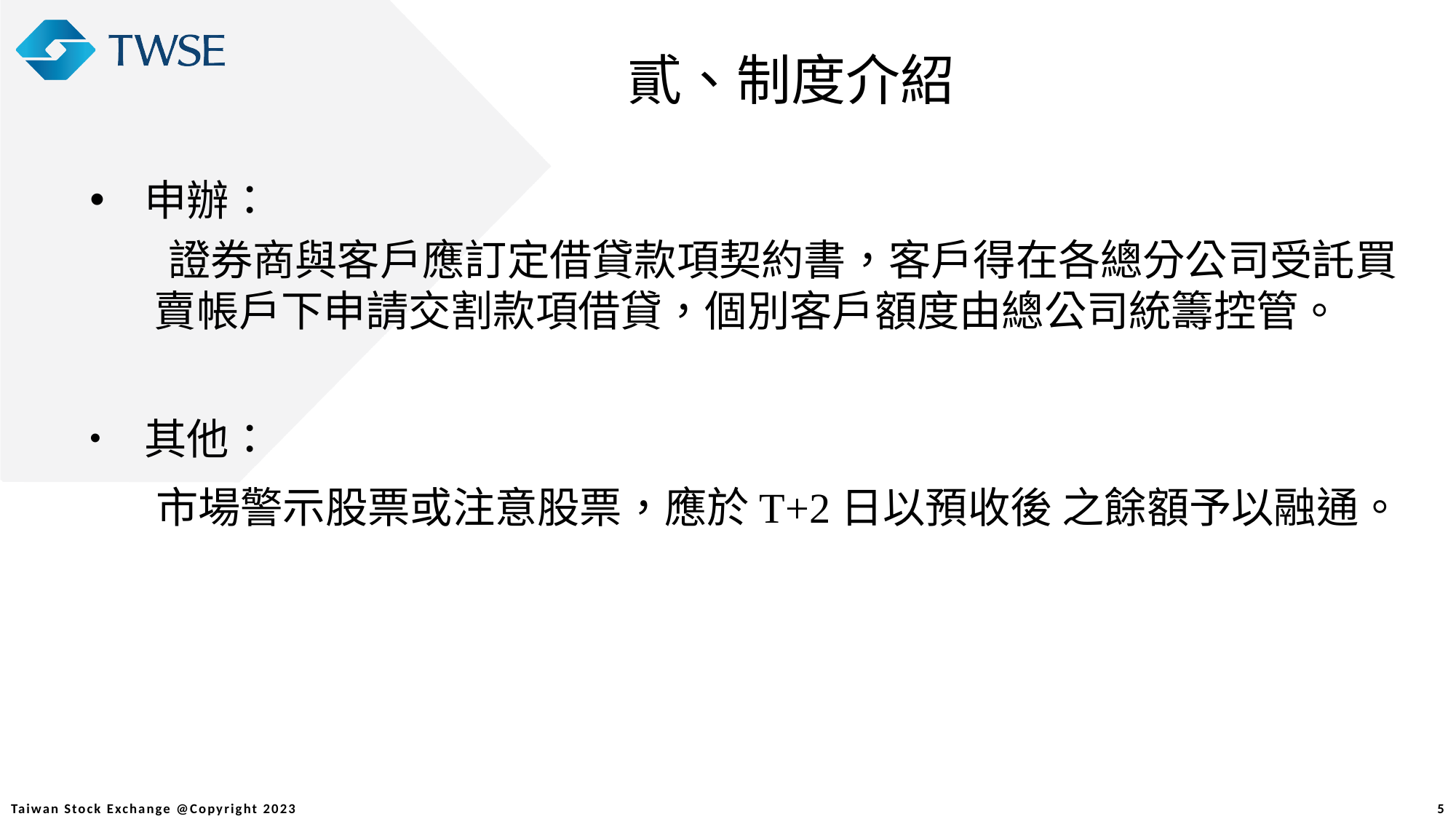

貳、制度介紹

申辦：
    證券商與客戶應訂定借貸款項契約書，客戶得在各總分公司受託買賣帳戶下申請交割款項借貸，個別客戶額度由總公司統籌控管。

其他：
  市場警示股票或注意股票，應於T+2日以預收後 之餘額予以融通。

5